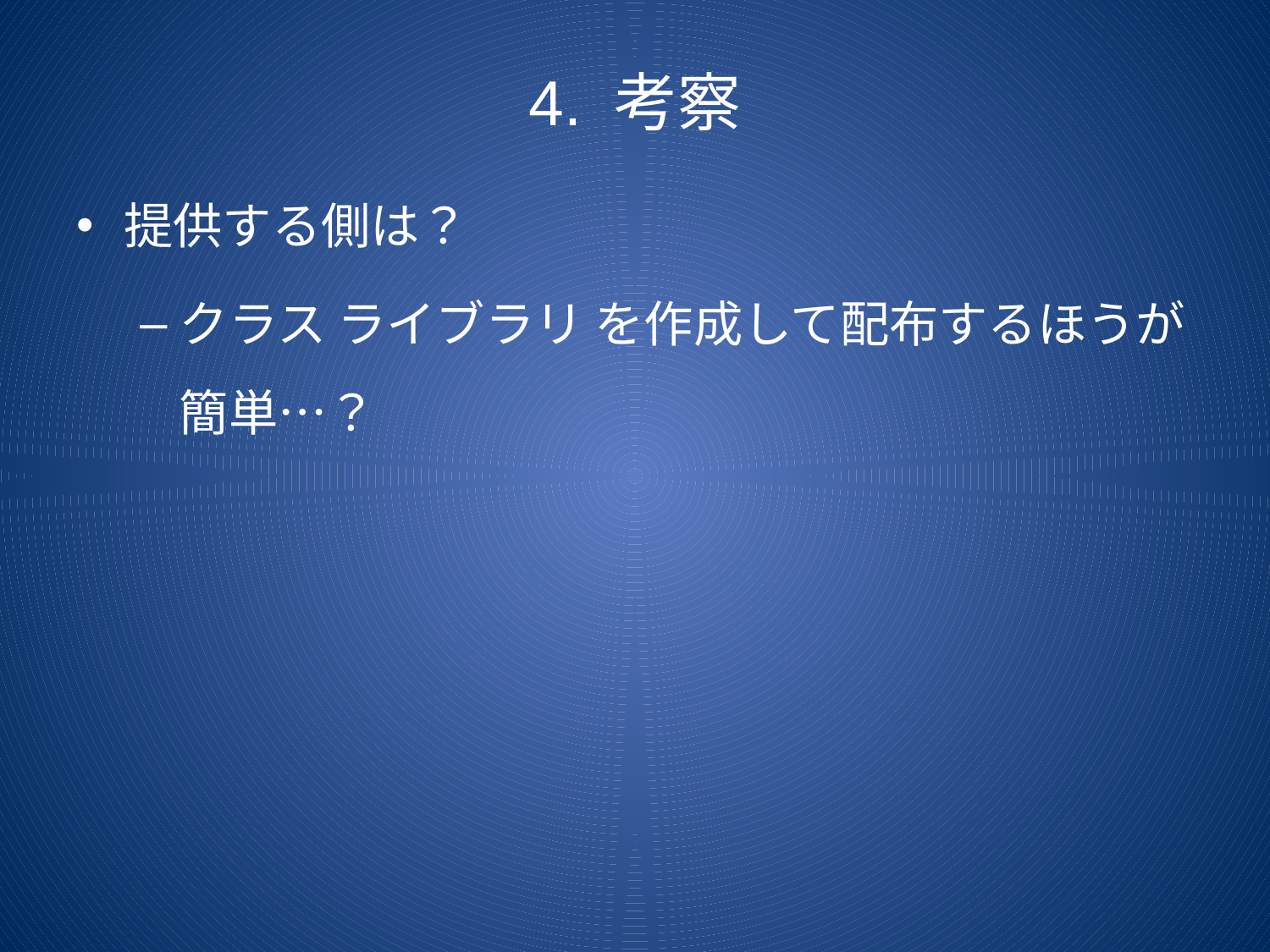

# 4. 考察
提供する側は？
クラス ライブラリ を作成して配布するほうが簡単…？